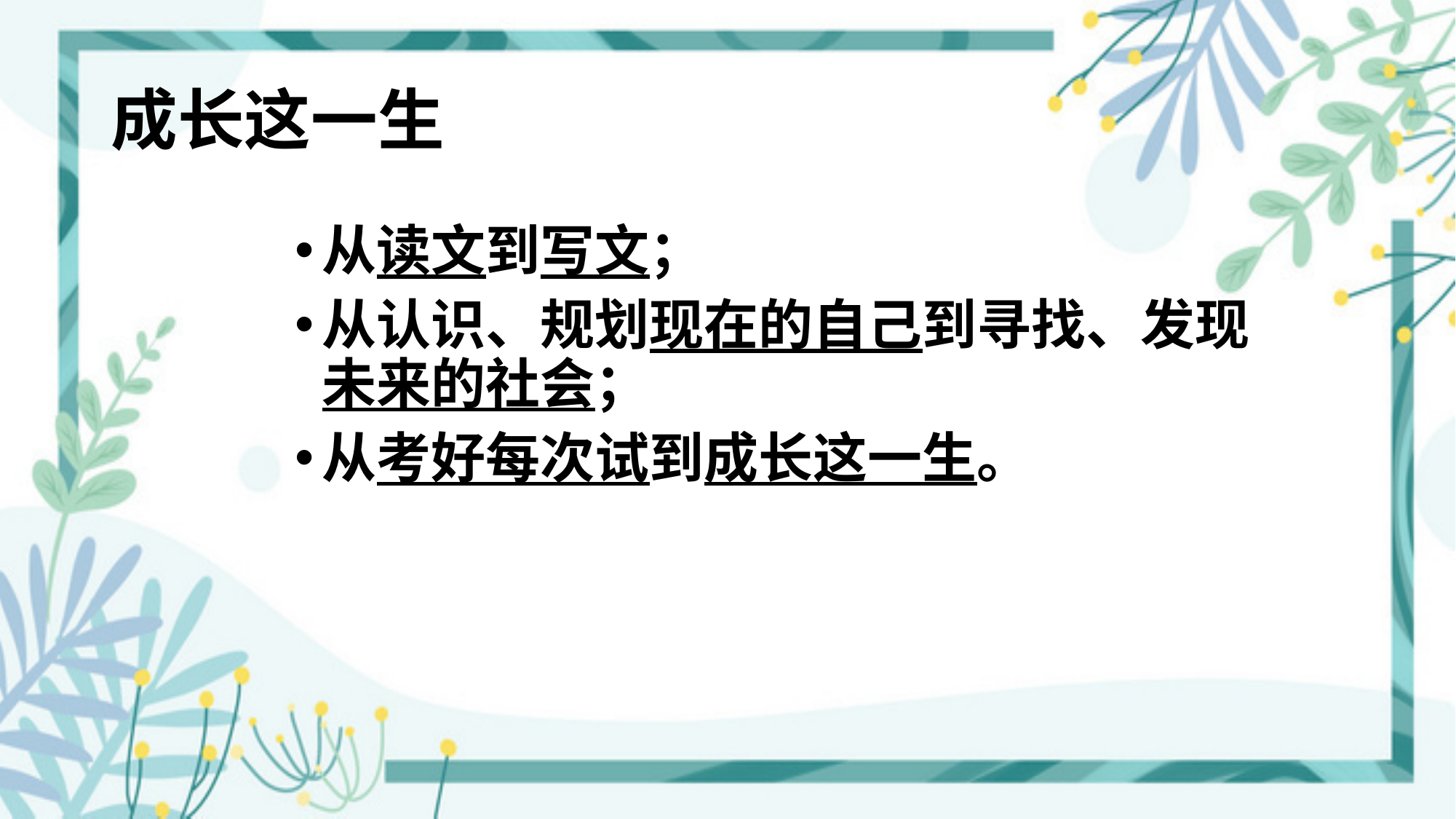

# 成长这一生
从读文到写文；
从认识、规划现在的自己到寻找、发现未来的社会；
从考好每次试到成长这一生。